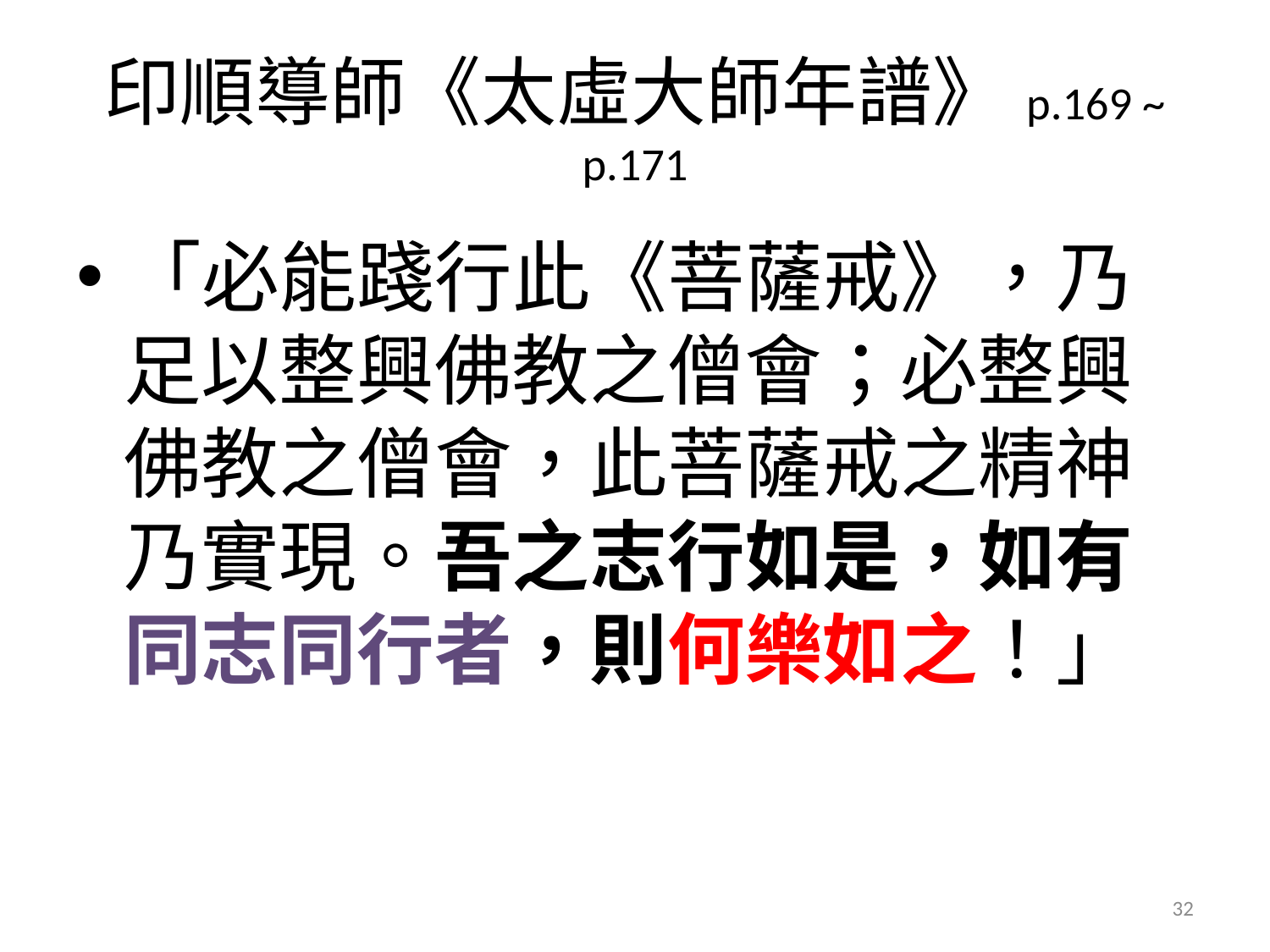

# 印順導師《太虛大師年譜》p.169 ~ p.171
「必能踐行此《菩薩戒》，乃足以整興佛教之僧會；必整興佛教之僧會，此菩薩戒之精神乃實現。吾之志行如是，如有同志同行者，則何樂如之！」

32